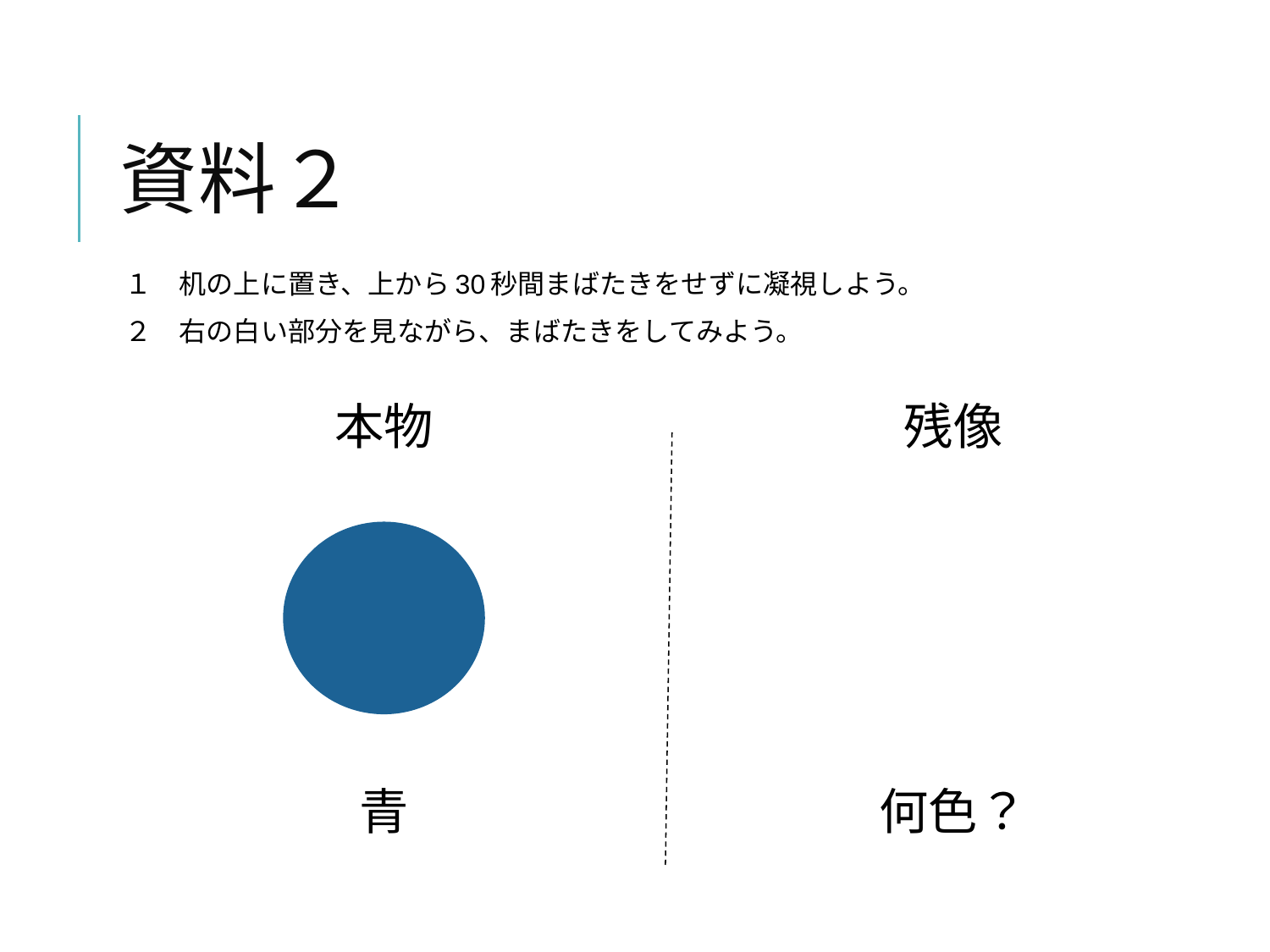

# 資料２
１　机の上に置き、上から30秒間まばたきをせずに凝視しよう。
２　右の白い部分を見ながら、まばたきをしてみよう。
本物
残像

青
何色？